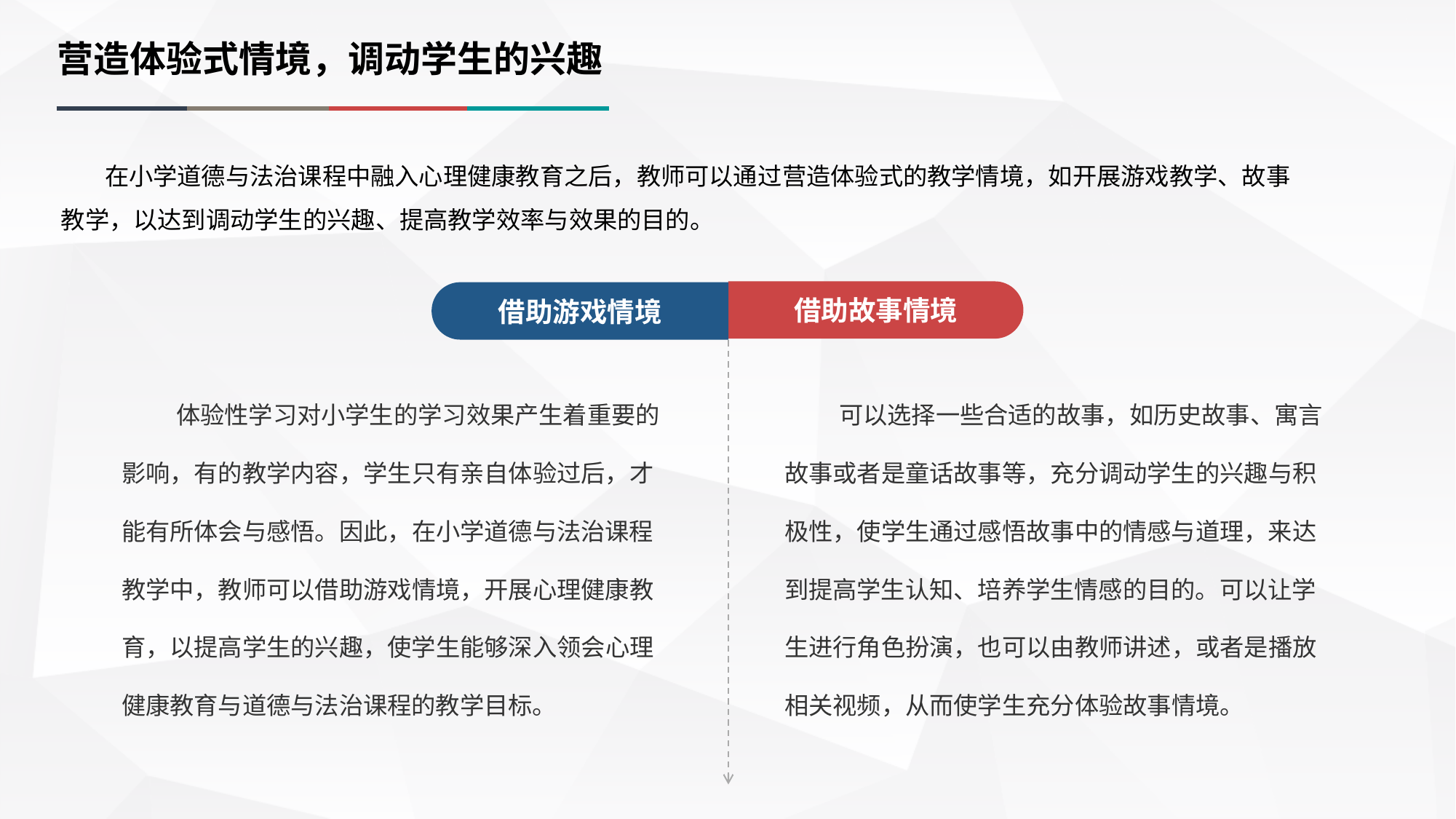

营造体验式情境，调动学生的兴趣
       在小学道德与法治课程中融入心理健康教育之后，教师可以通过营造体验式的教学情境，如开展游戏教学、故事教学，以达到调动学生的兴趣、提高教学效率与效果的目的。
借助故事情境
借助游戏情境
可以选择一些合适的故事，如历史故事、寓言故事或者是童话故事等，充分调动学生的兴趣与积极性，使学生通过感悟故事中的情感与道理，来达到提高学生认知、培养学生情感的目的。可以让学生进行角色扮演，也可以由教师讲述，或者是播放相关视频，从而使学生充分体验故事情境。
体验性学习对小学生的学习效果产生着重要的影响，有的教学内容，学生只有亲自体验过后，才能有所体会与感悟。因此，在小学道德与法治课程教学中，教师可以借助游戏情境，开展心理健康教育，以提高学生的兴趣，使学生能够深入领会心理健康教育与道德与法治课程的教学目标。